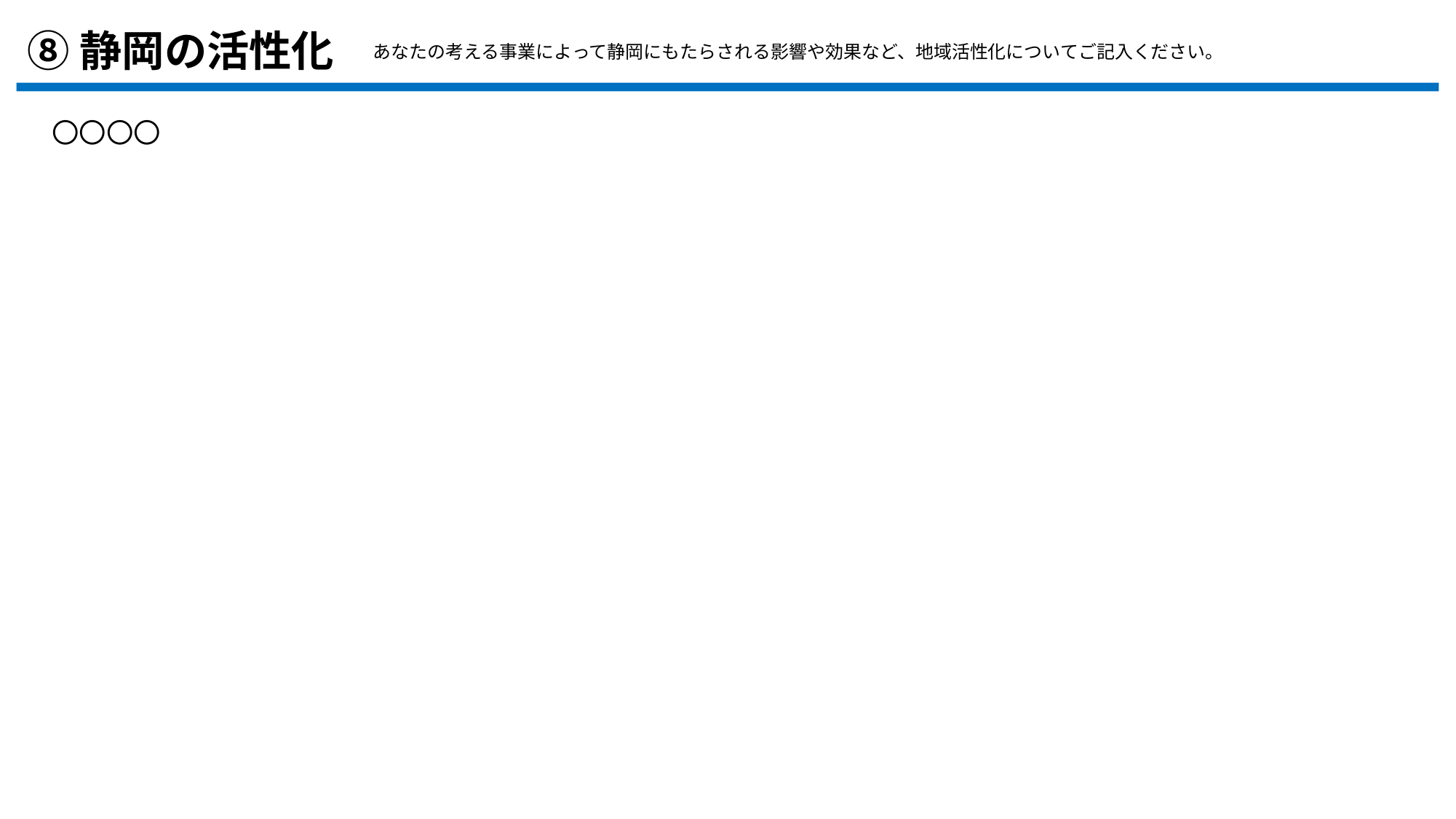

あなたの考える事業によって静岡にもたらされる影響や効果など、地域活性化についてご記入ください。
〇〇〇〇